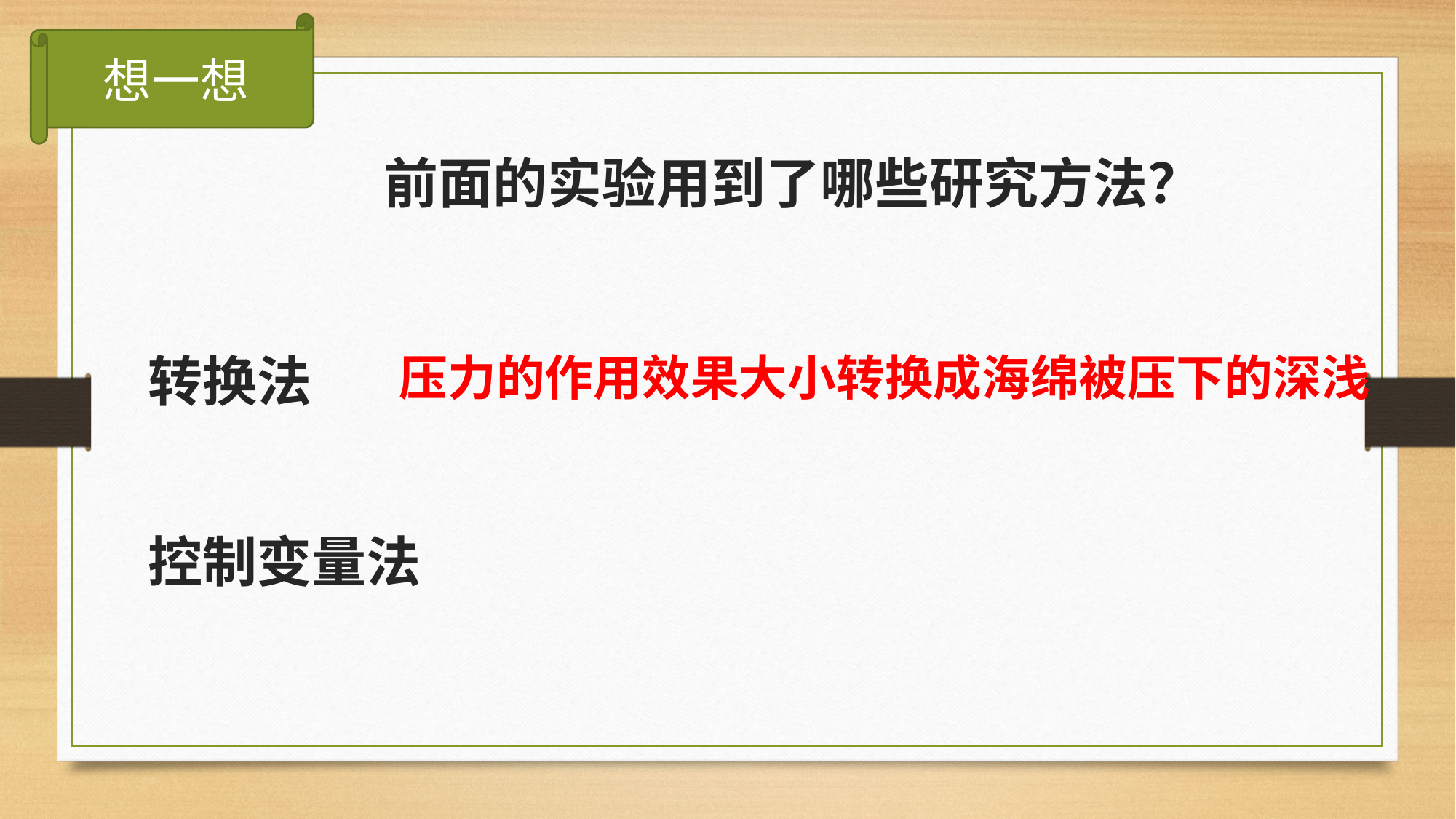

想一想
前面的实验用到了哪些研究方法？
转换法
压力的作用效果大小转换成海绵被压下的深浅

控制变量法